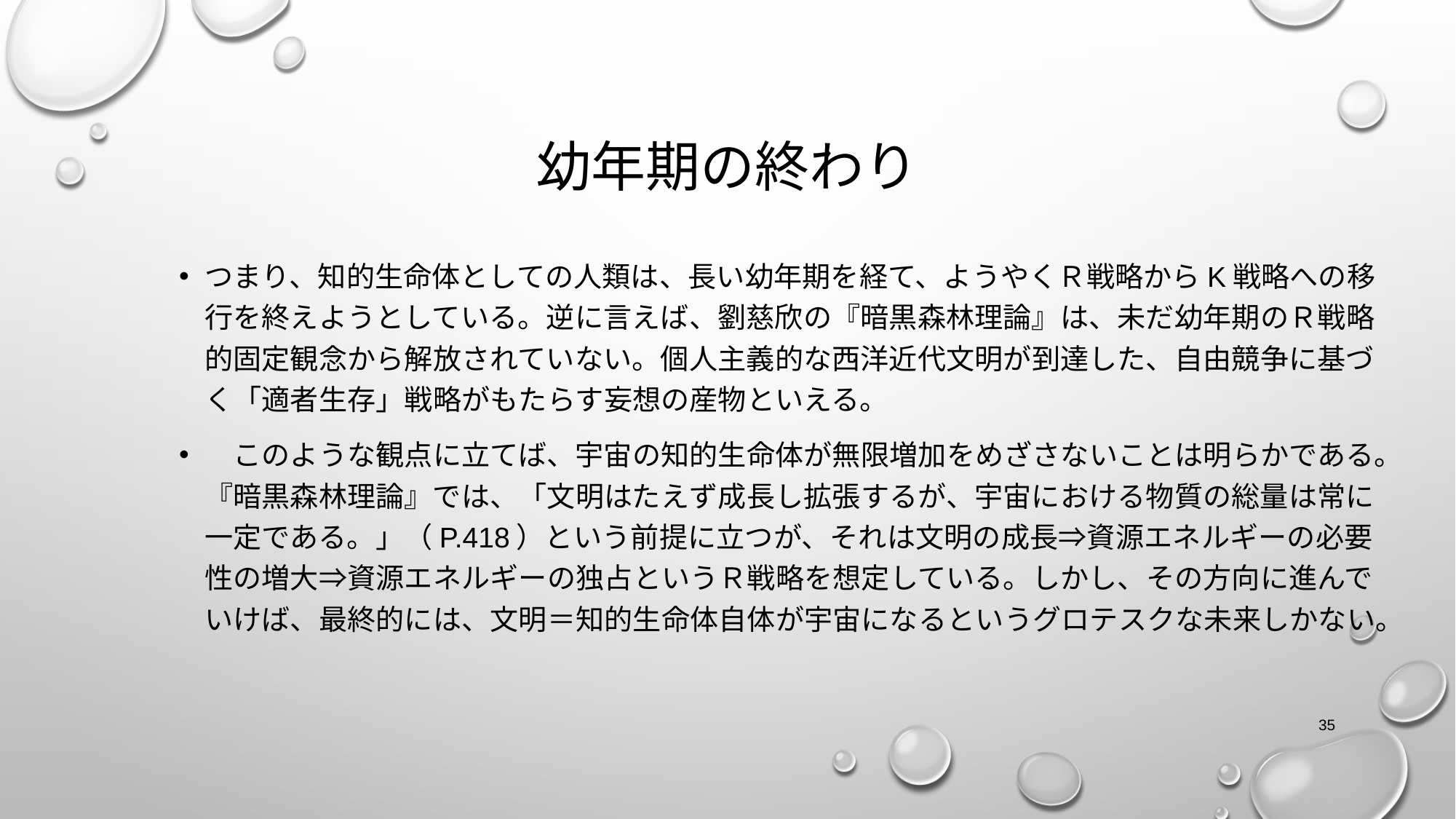

# 幼年期の終わり
つまり、知的生命体としての人類は、長い幼年期を経て、ようやくｒ戦略からK戦略への移行を終えようとしている。逆に言えば、劉慈欣の『暗黒森林理論』は、未だ幼年期のｒ戦略的固定観念から解放されていない。個人主義的な西洋近代文明が到達した、自由競争に基づく「適者生存」戦略がもたらす妄想の産物といえる。
　このような観点に立てば、宇宙の知的生命体が無限増加をめざさないことは明らかである。『暗黒森林理論』では、「文明はたえず成長し拡張するが、宇宙における物質の総量は常に一定である。」（p.418）という前提に立つが、それは文明の成長⇒資源エネルギーの必要性の増大⇒資源エネルギーの独占というｒ戦略を想定している。しかし、その方向に進んでいけば、最終的には、文明＝知的生命体自体が宇宙になるというグロテスクな未来しかない。

35